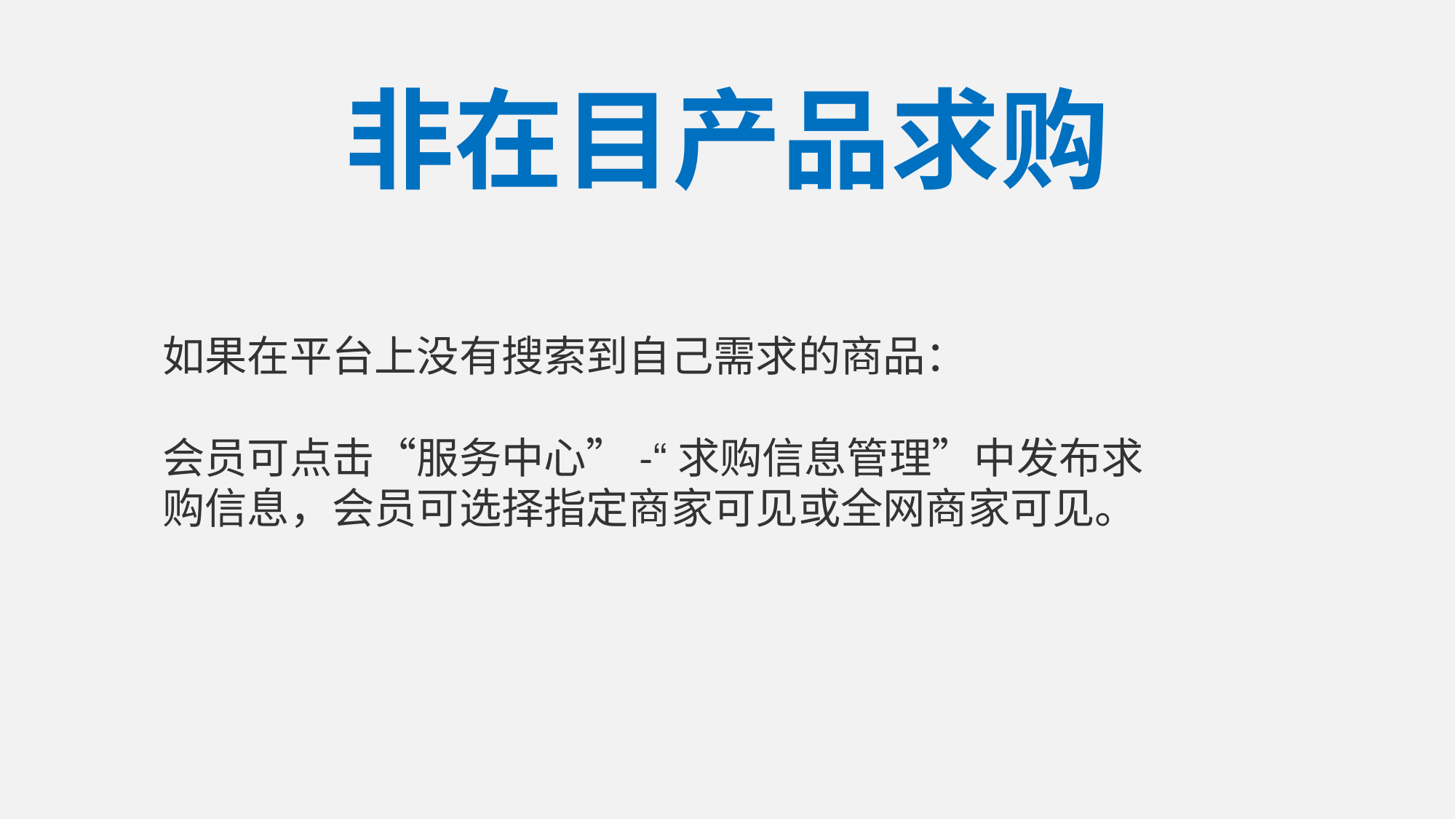

非在目产品求购
如果在平台上没有搜索到自己需求的商品：

会员可点击“服务中心”-“求购信息管理”中发布求购信息，会员可选择指定商家可见或全网商家可见。